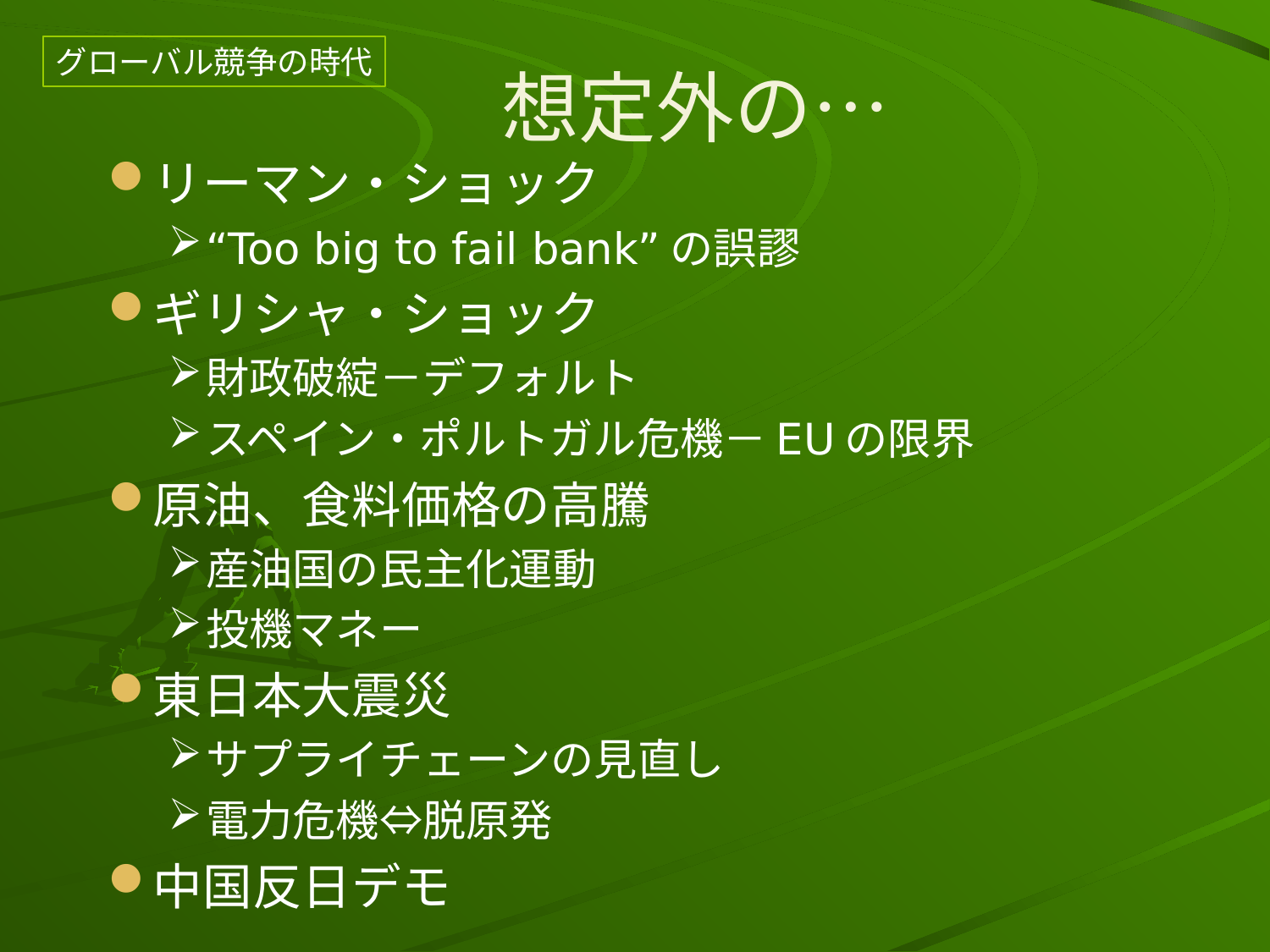

# 想定外の…
グローバル競争の時代
リーマン・ショック
“Too big to fail bank”の誤謬
ギリシャ・ショック
財政破綻－デフォルト
スペイン・ポルトガル危機－EUの限界
原油、食料価格の高騰
産油国の民主化運動
投機マネー
東日本大震災
サプライチェーンの見直し
電力危機⇔脱原発
中国反日デモ